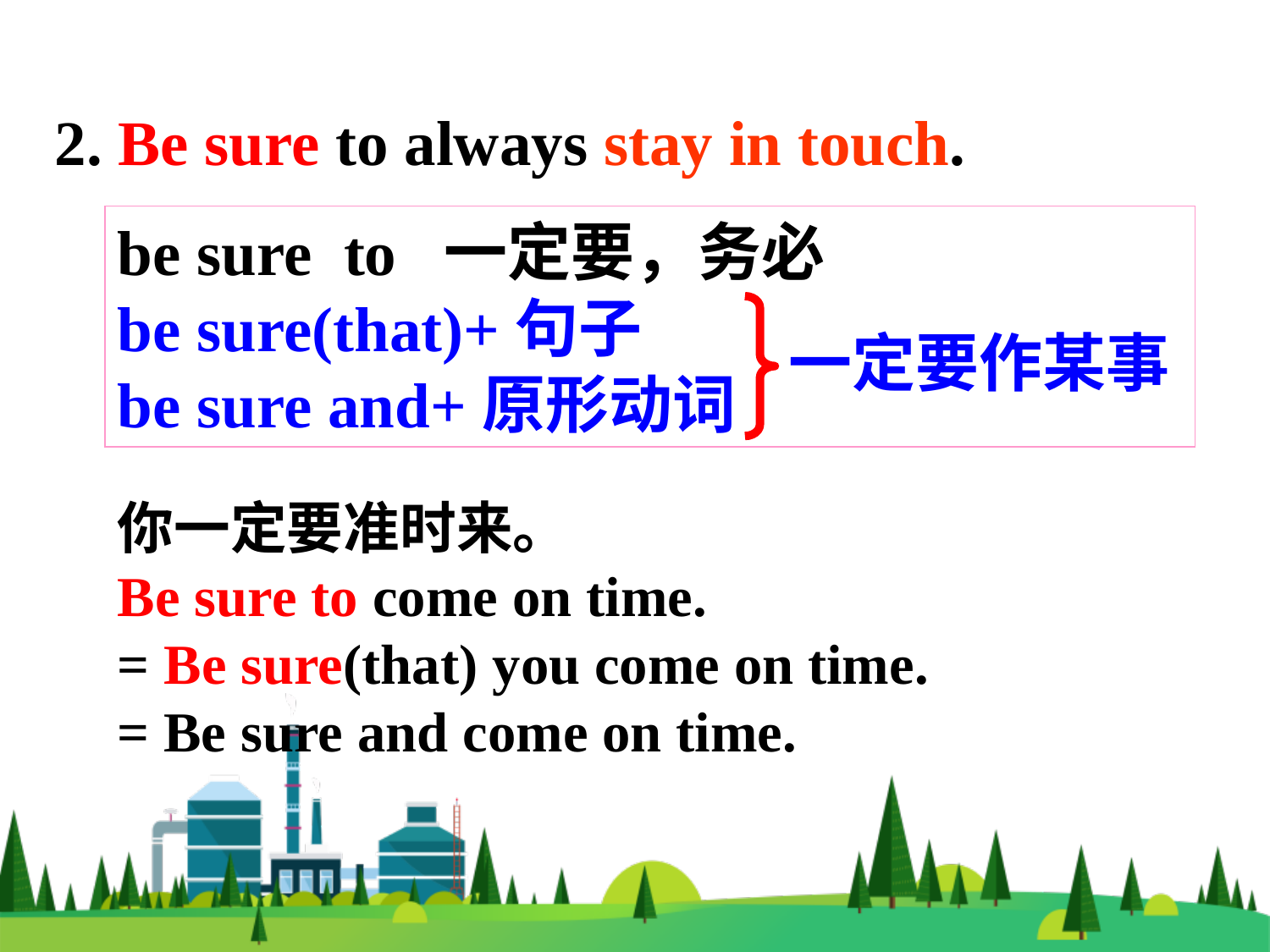

2. Be sure to always stay in touch.
be sure  to  一定要，务必
be sure(that)+句子
be sure and+原形动词

一定要作某事
你一定要准时来。
Be sure to come on time.
= Be sure(that) you come on time.
= Be sure and come on time.